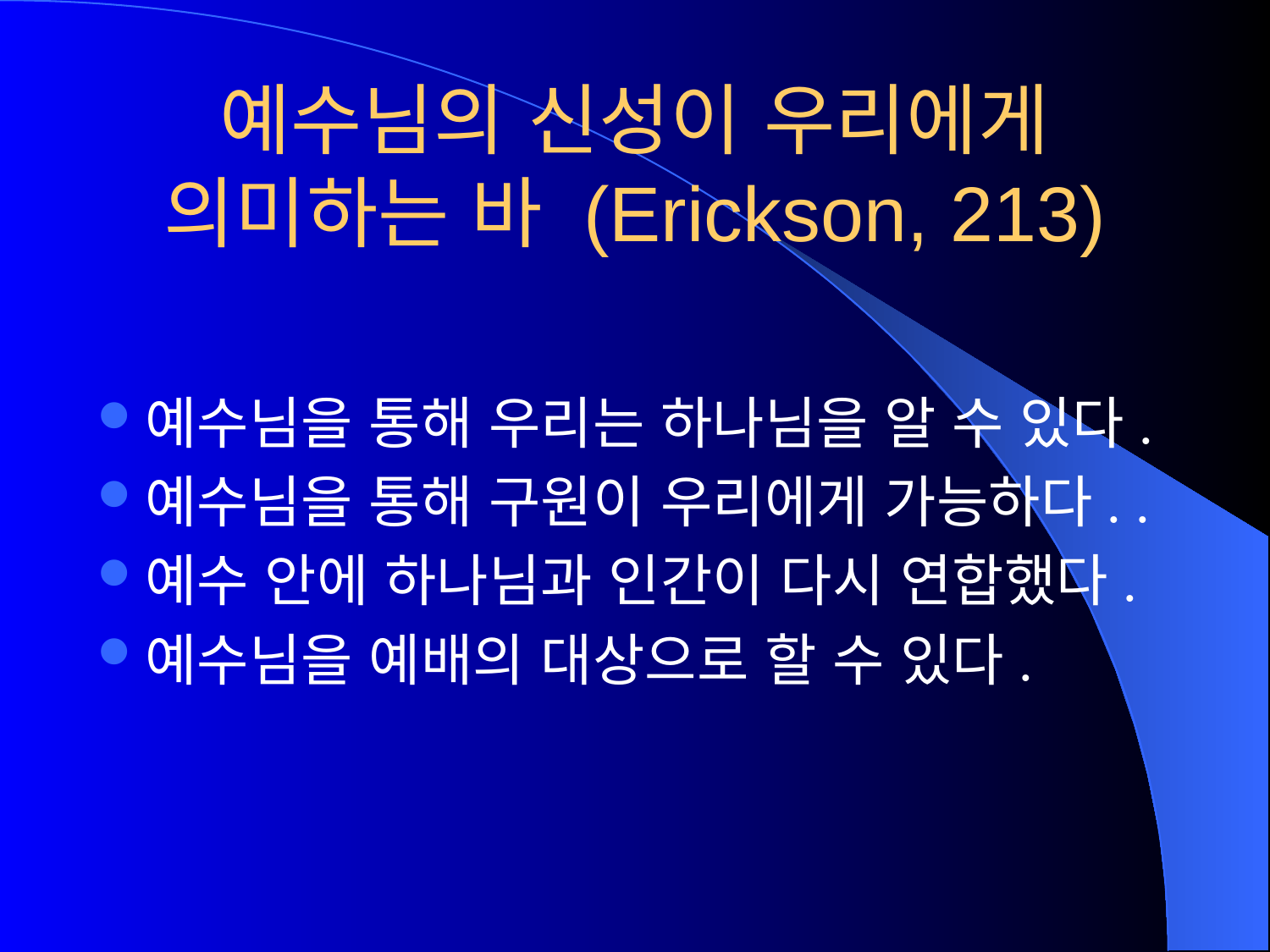

# 예수님의 신성이 우리에게 의미하는 바 (Erickson, 213)
예수님을 통해 우리는 하나님을 알 수 있다.
예수님을 통해 구원이 우리에게 가능하다. .
예수 안에 하나님과 인간이 다시 연합했다.
예수님을 예배의 대상으로 할 수 있다.